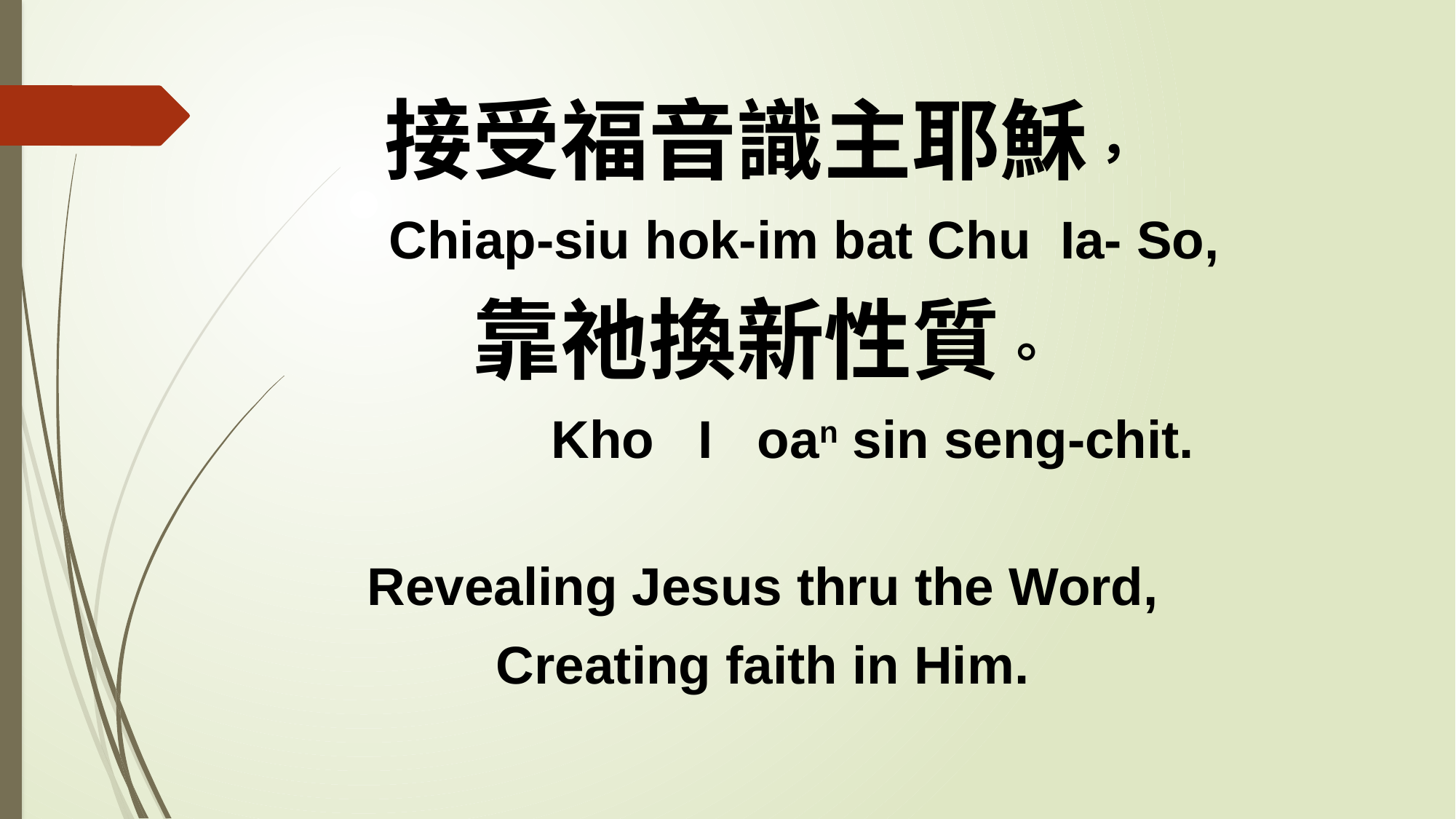

接受福音識主耶穌，
          Chiap-siu hok-im bat Chu  Ia- So,
靠祂換新性質。
                     Kho   I   oan sin seng-chit.

Revealing Jesus thru the Word,
Creating faith in Him.